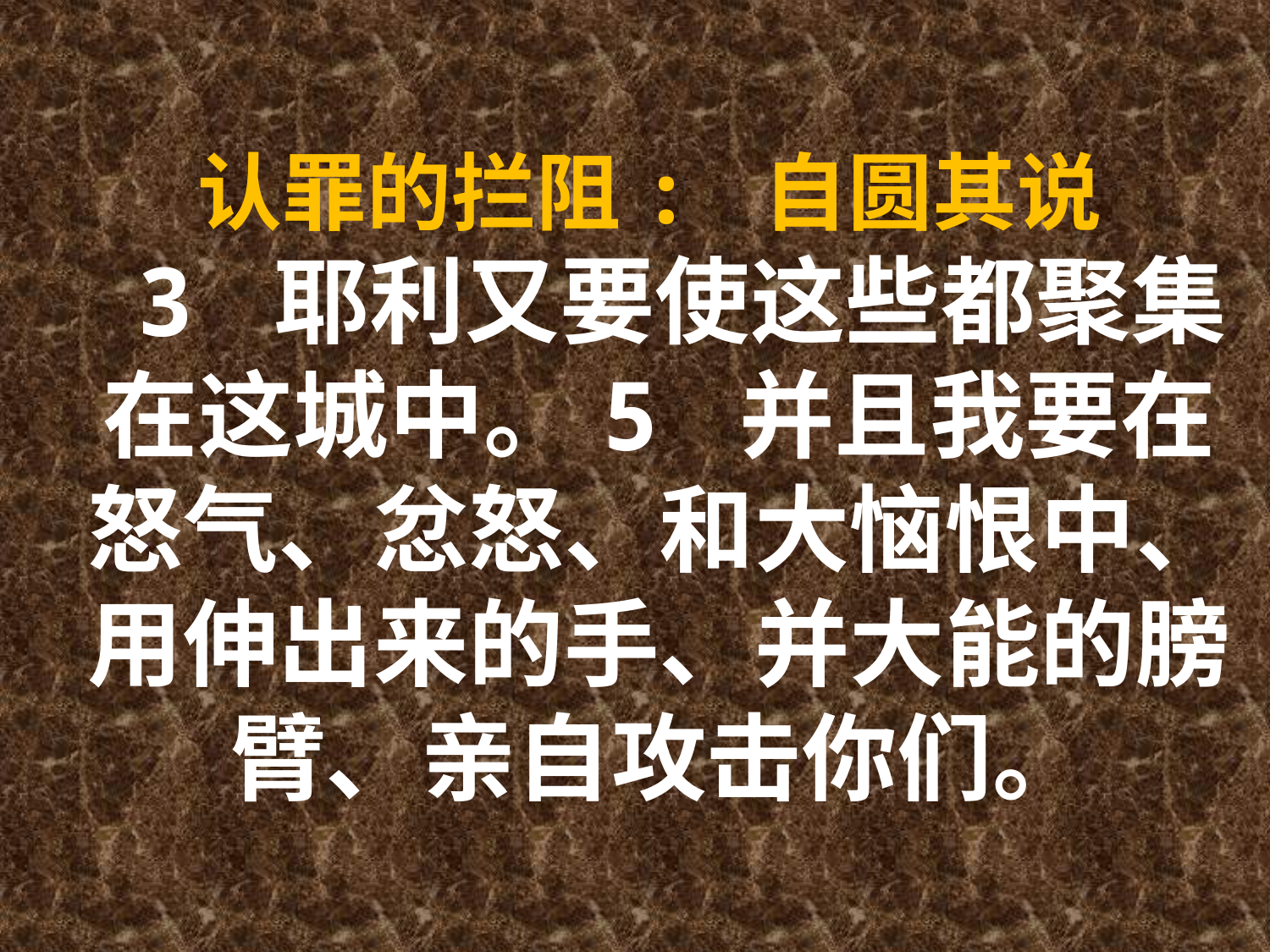

# 认罪的拦阻: 自圆其说 3 耶利又要使这些都聚集在这城中。5 并且我要在怒气、忿怒、和大恼恨中、用伸出来的手、并大能的膀臂、亲自攻击你们。